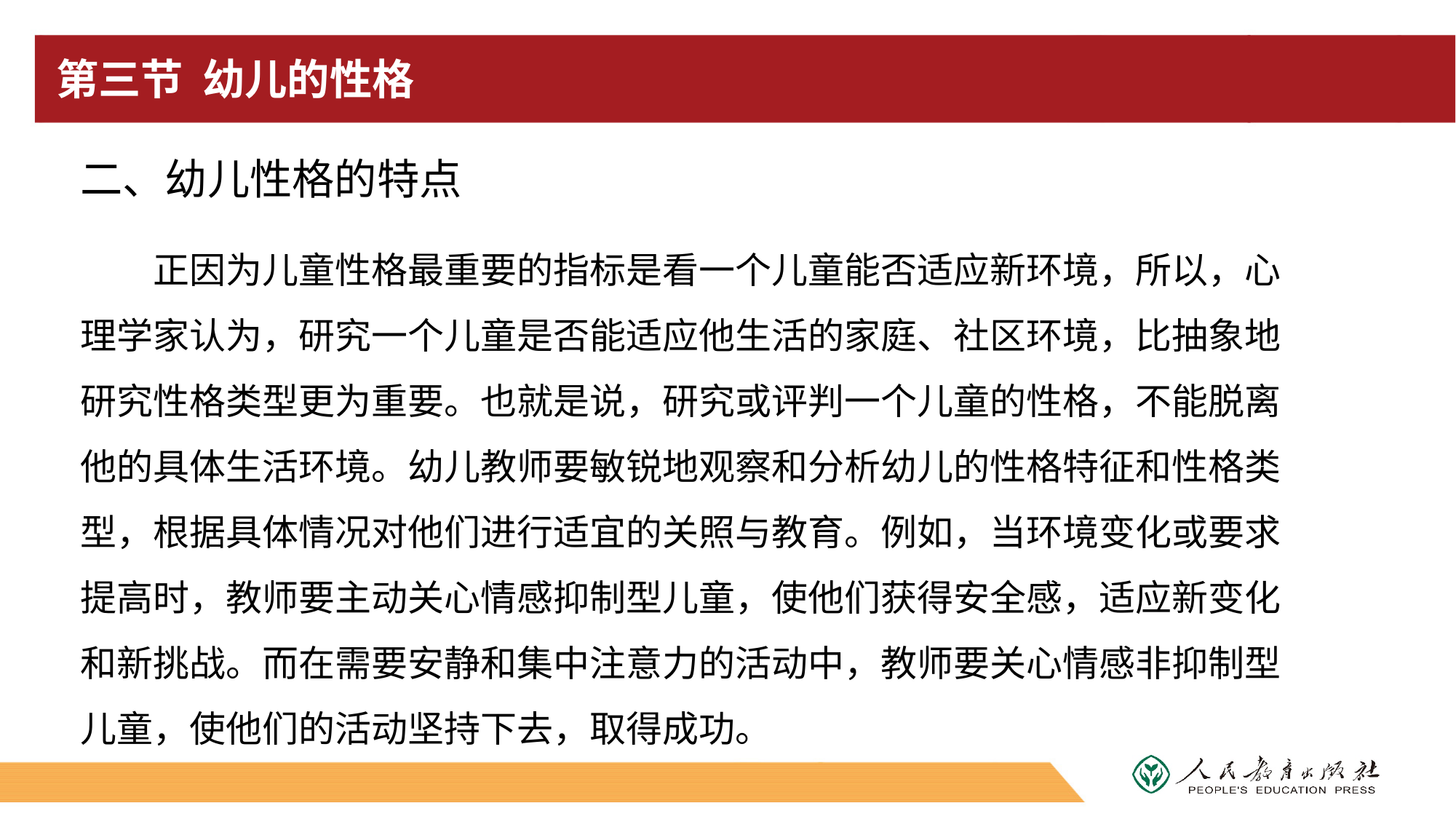

# 第三节  幼儿的性格
二、幼儿性格的特点
正因为儿童性格最重要的指标是看一个儿童能否适应新环境，所以，心理学家认为，研究一个儿童是否能适应他生活的家庭、社区环境，比抽象地研究性格类型更为重要。也就是说，研究或评判一个儿童的性格，不能脱离他的具体生活环境。幼儿教师要敏锐地观察和分析幼儿的性格特征和性格类型，根据具体情况对他们进行适宜的关照与教育。例如，当环境变化或要求提高时，教师要主动关心情感抑制型儿童，使他们获得安全感，适应新变化和新挑战。而在需要安静和集中注意力的活动中，教师要关心情感非抑制型儿童，使他们的活动坚持下去，取得成功。